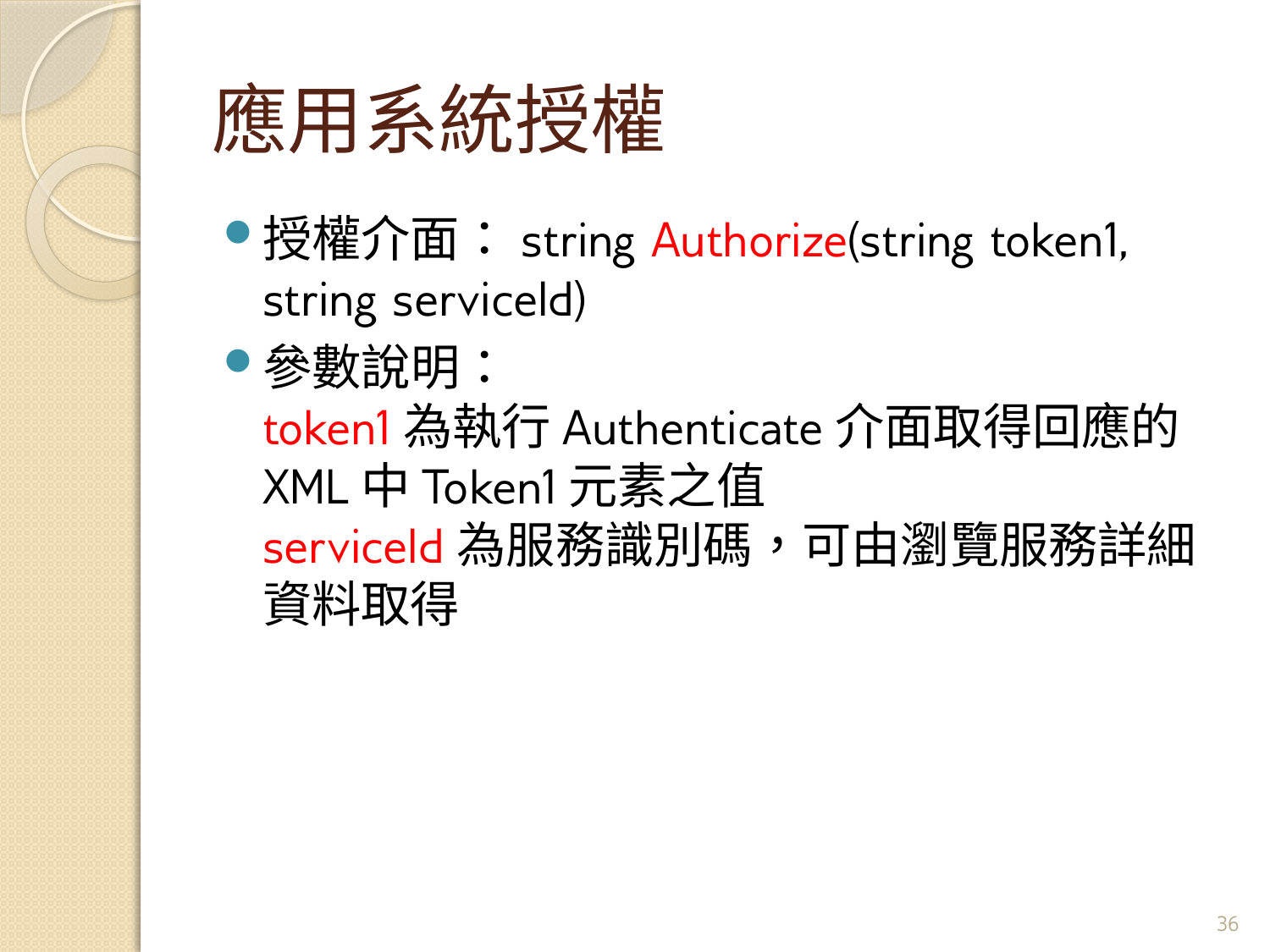

# 應用系統授權
授權介面：string Authorize(string token1, string serviceId)
參數說明：
token1為執行Authenticate介面取得回應的XML中Token1元素之值
serviceId為服務識別碼，可由瀏覽服務詳細資料取得
36